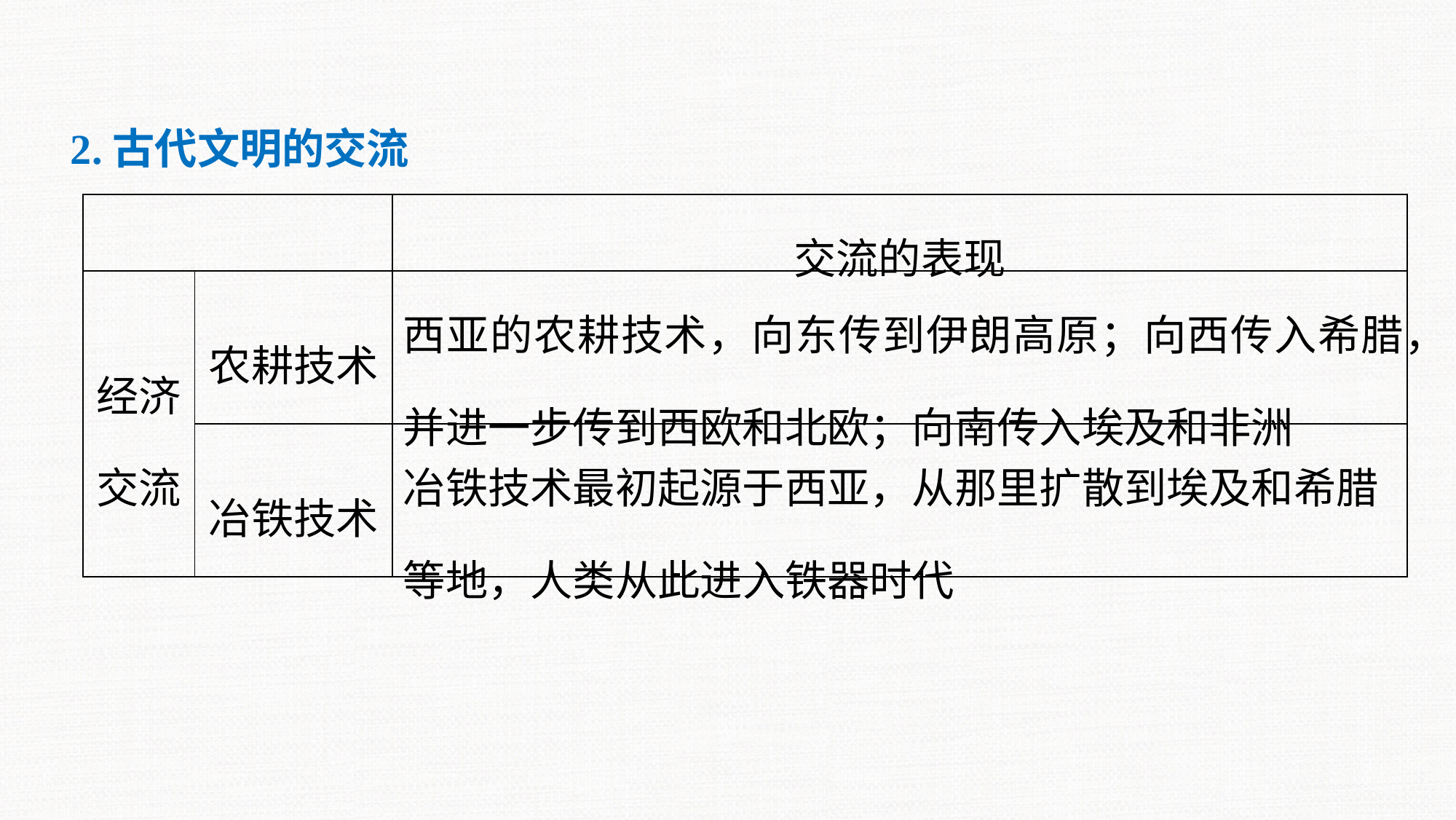

2.古代文明的交流
|  |  | 交流的表现 |
| --- | --- | --- |
| 经济交流 | 农耕技术 | 西亚的农耕技术，向东传到伊朗高原；向西传入希腊，并进一步传到西欧和北欧；向南传入埃及和非洲 |
|  | 冶铁技术 | 冶铁技术最初起源于西亚，从那里扩散到埃及和希腊等地，人类从此进入铁器时代 |